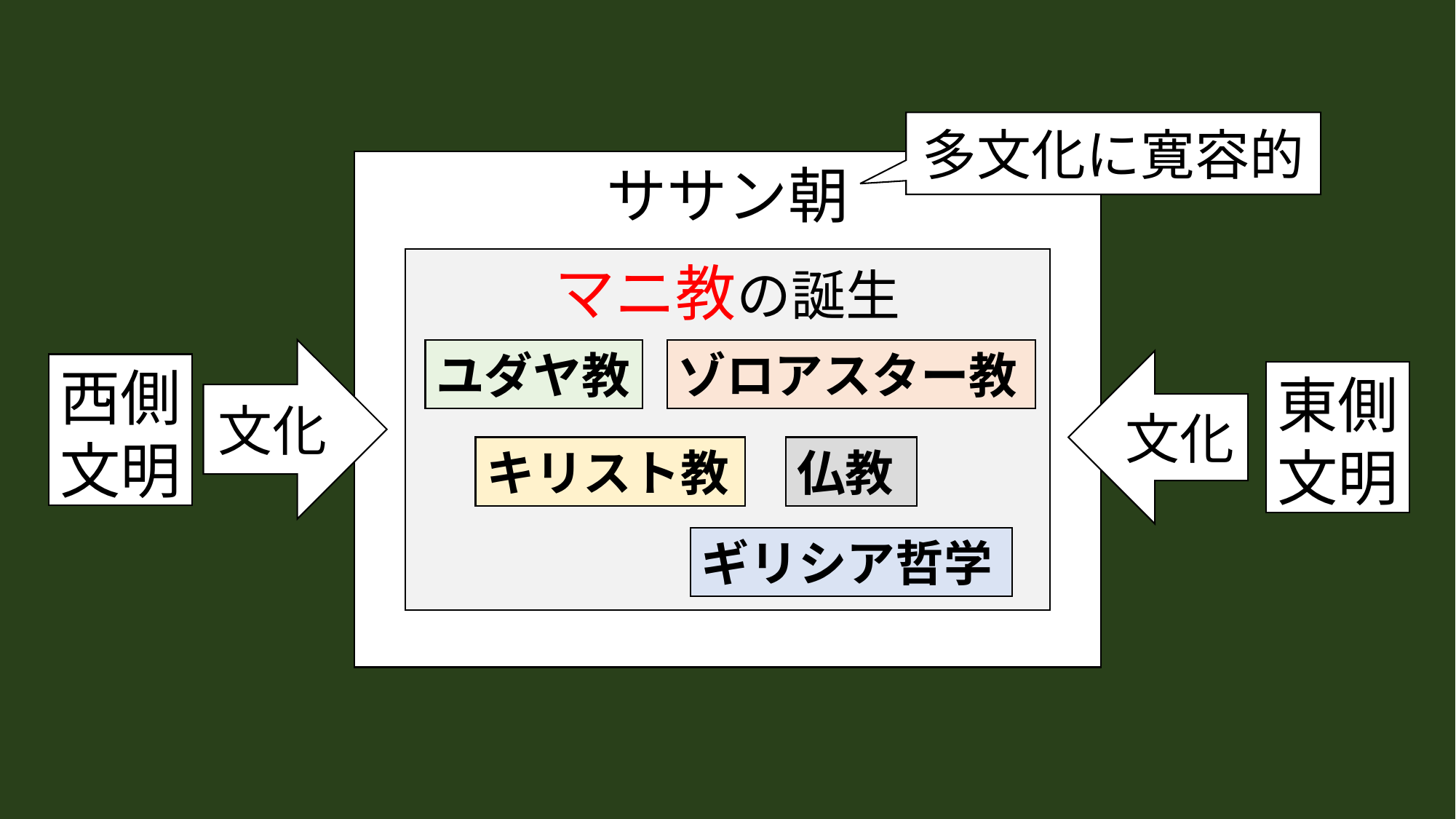

多文化に寛容的
ササン朝
マニ教の誕生
文化
ユダヤ教
ゾロアスター教
文化
西側文明
東側文明
キリスト教
仏教
ギリシア哲学